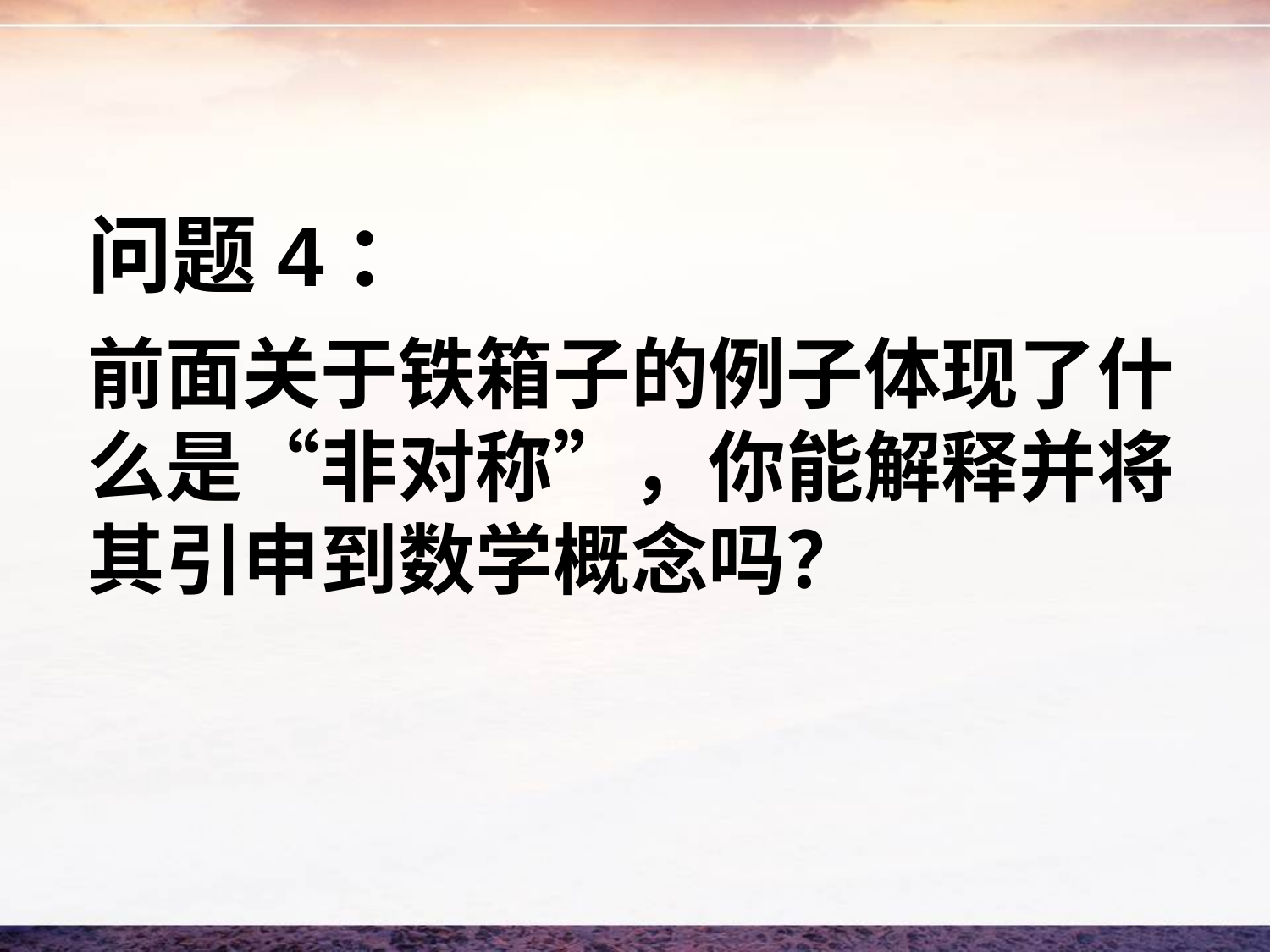

问题4：
前面关于铁箱子的例子体现了什么是“非对称”，你能解释并将其引申到数学概念吗？